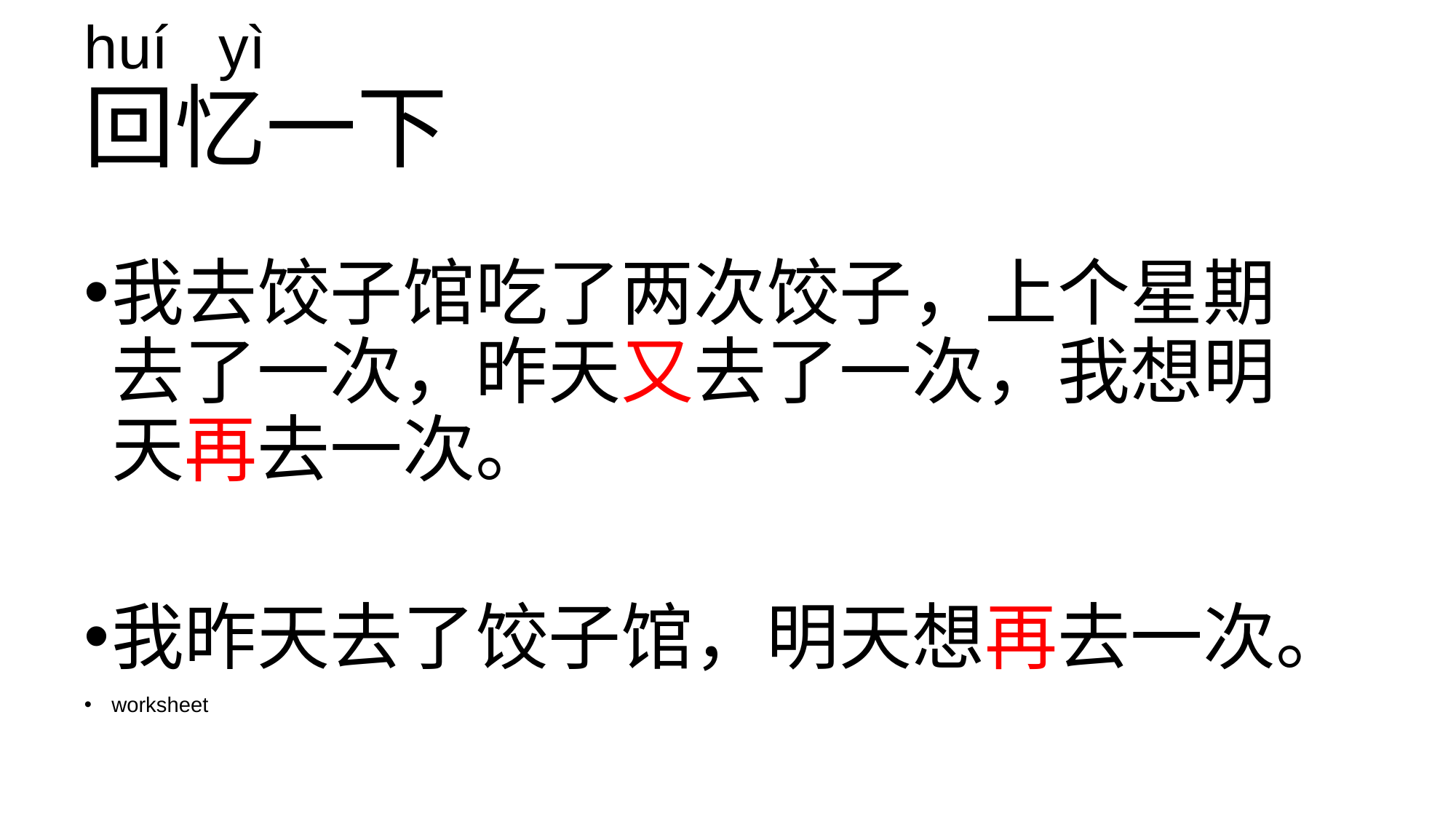

# huí   yì 回忆一下
我去饺子馆吃了两次饺子，上个星期去了一次，昨天又去了一次，我想明天再去一次。

我昨天去了饺子馆，明天想再去一次。
worksheet